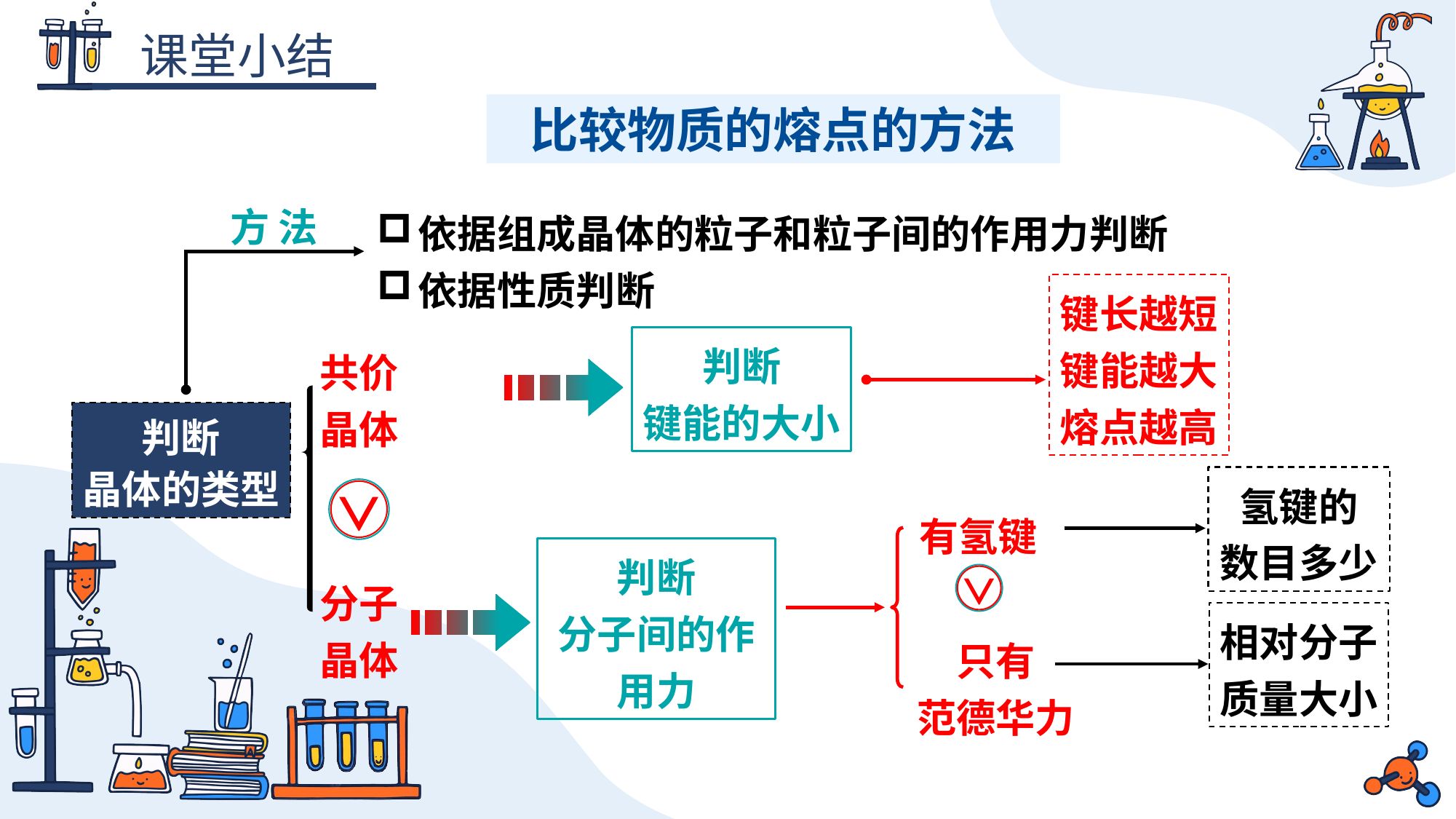

比较物质的熔点的方法
方 法
依据组成晶体的粒子和粒子间的作用力判断
依据性质判断
键长越短
键能越大
熔点越高
判断
键能的大小

共价
晶体

判断
晶体的类型
氢键的
数目多少

有氢键

判断
分子间的作用力

分子
晶体

相对分子
质量大小
只有
范德华力